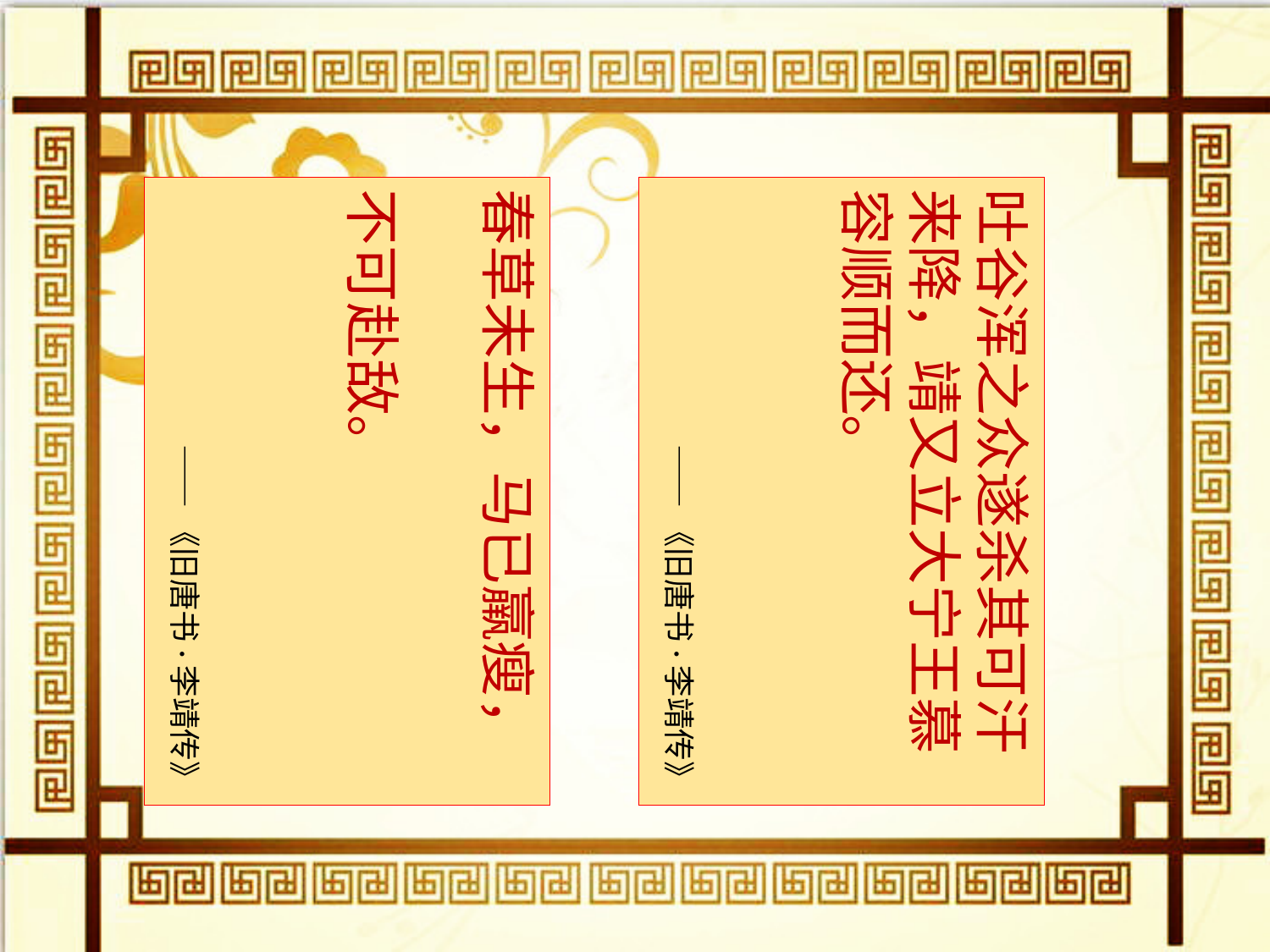

春草未生，马已羸瘦，

不可赴敌。

——《旧唐书·李靖传》
吐谷浑之众遂杀其可汗来降，靖又立大宁王慕容顺而还。

——《旧唐书·李靖传》